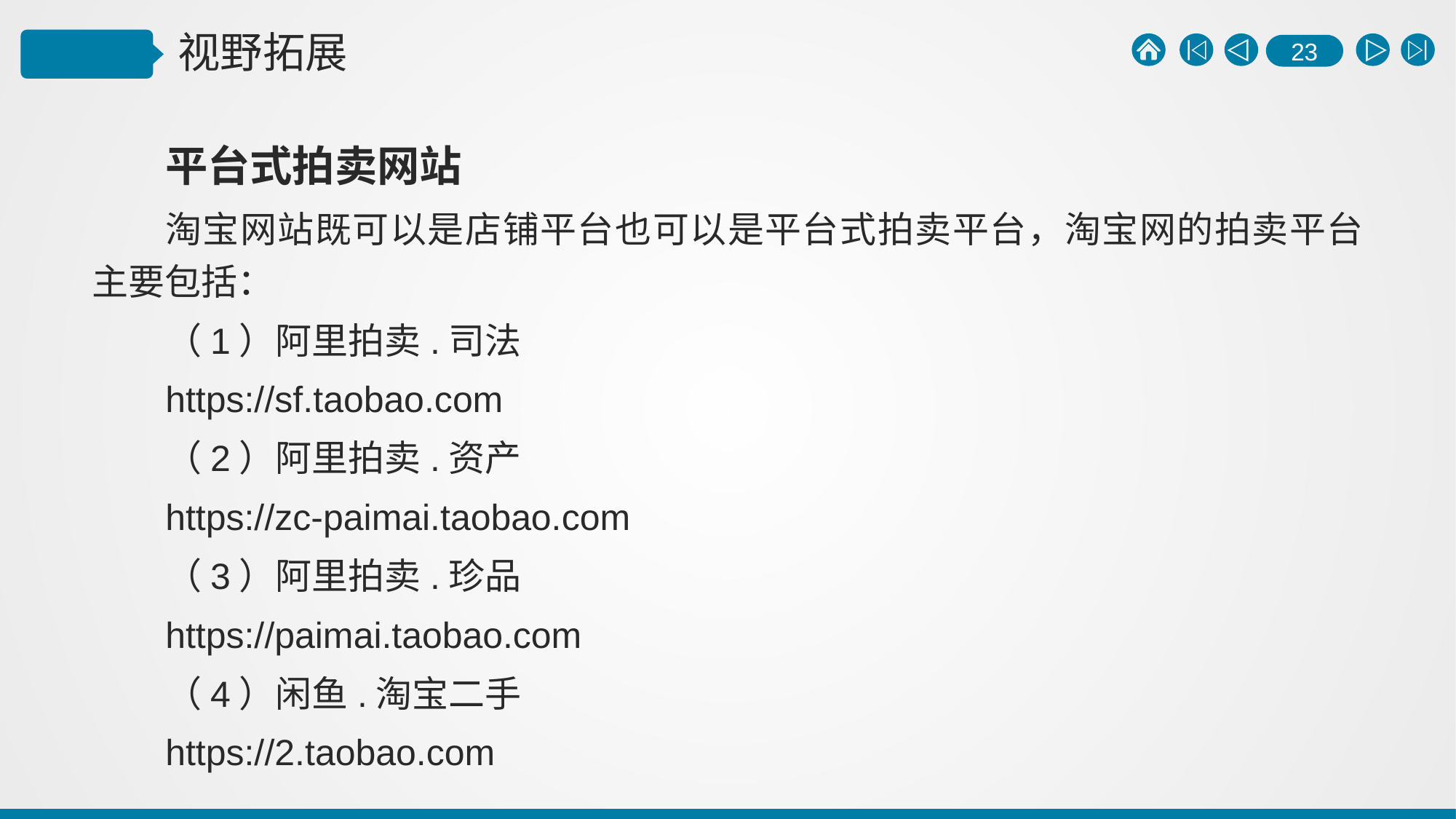

平台式拍卖网站
淘宝网站既可以是店铺平台也可以是平台式拍卖平台，淘宝网的拍卖平台主要包括：
（1）阿里拍卖.司法
https://sf.taobao.com
（2）阿里拍卖.资产
https://zc-paimai.taobao.com
（3）阿里拍卖.珍品
https://paimai.taobao.com
（4）闲鱼.淘宝二手
https://2.taobao.com